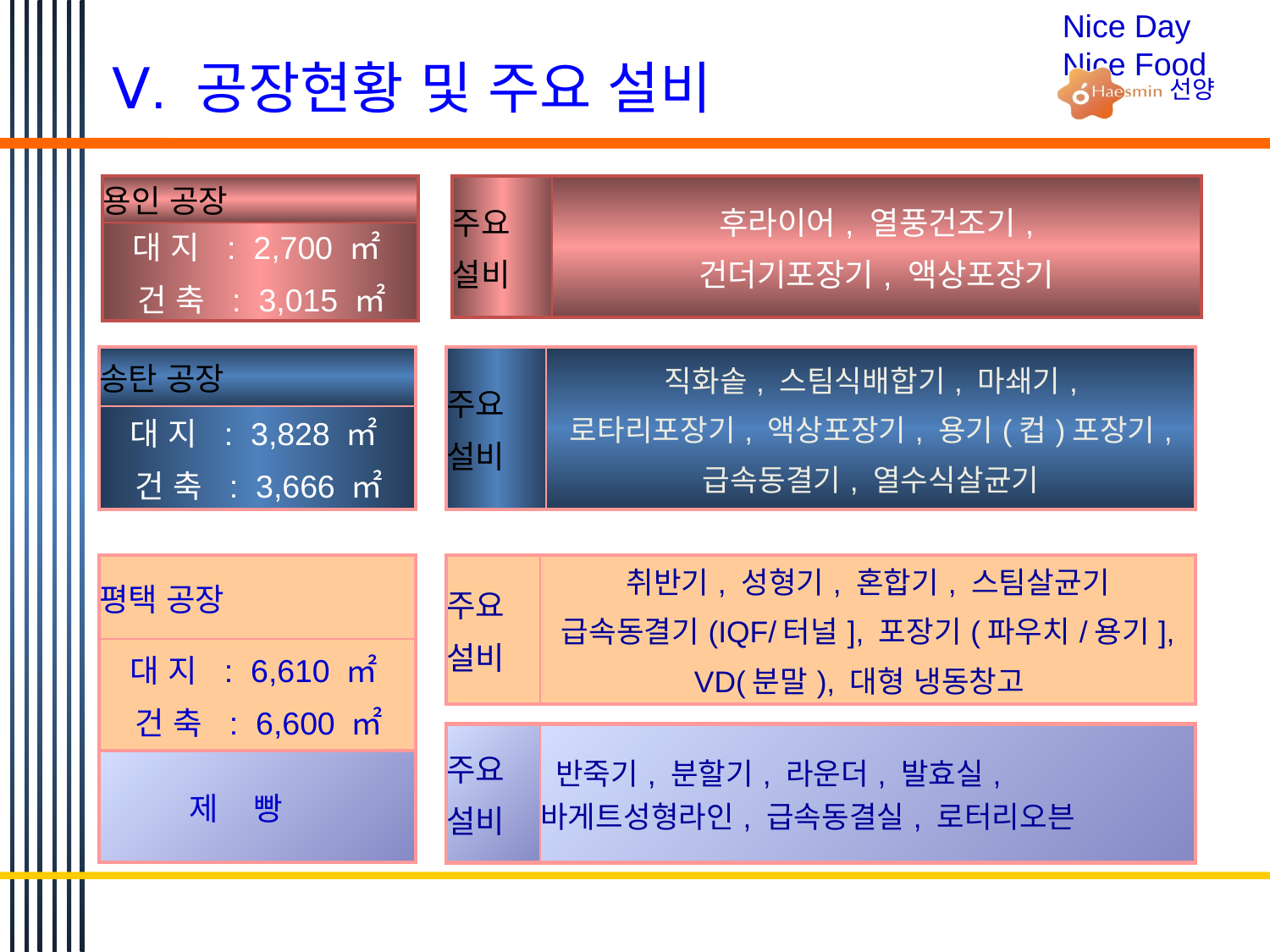

Ⅴ. 공장현황 및 주요 설비
| 용인 공장 |
| --- |
| 대 지 : 2,700 ㎡ 건 축 : 3,015 ㎡ |
| 주요 설비 | 후라이어, 열풍건조기, 건더기포장기, 액상포장기 |
| --- | --- |
| 송탄 공장 |
| --- |
| 대 지 : 3,828 ㎡ 건 축 : 3,666 ㎡ |
| 주요 설비 | 직화솥, 스팀식배합기, 마쇄기, 로타리포장기, 액상포장기, 용기(컵)포장기, 급속동결기, 열수식살균기 |
| --- | --- |
| 주요 설비 | 취반기, 성형기, 혼합기, 스팀살균기 급속동결기(IQF/터널], 포장기(파우치/용기], VD(분말), 대형 냉동창고 |
| --- | --- |
| 평택 공장 |
| --- |
| 대 지 : 6,610 ㎡ 건 축 : 6,600 ㎡ |
| 제 빵 |
| 주요 설비 | 반죽기, 분할기, 라운더, 발효실, 바게트성형라인, 급속동결실, 로터리오븐 |
| --- | --- |